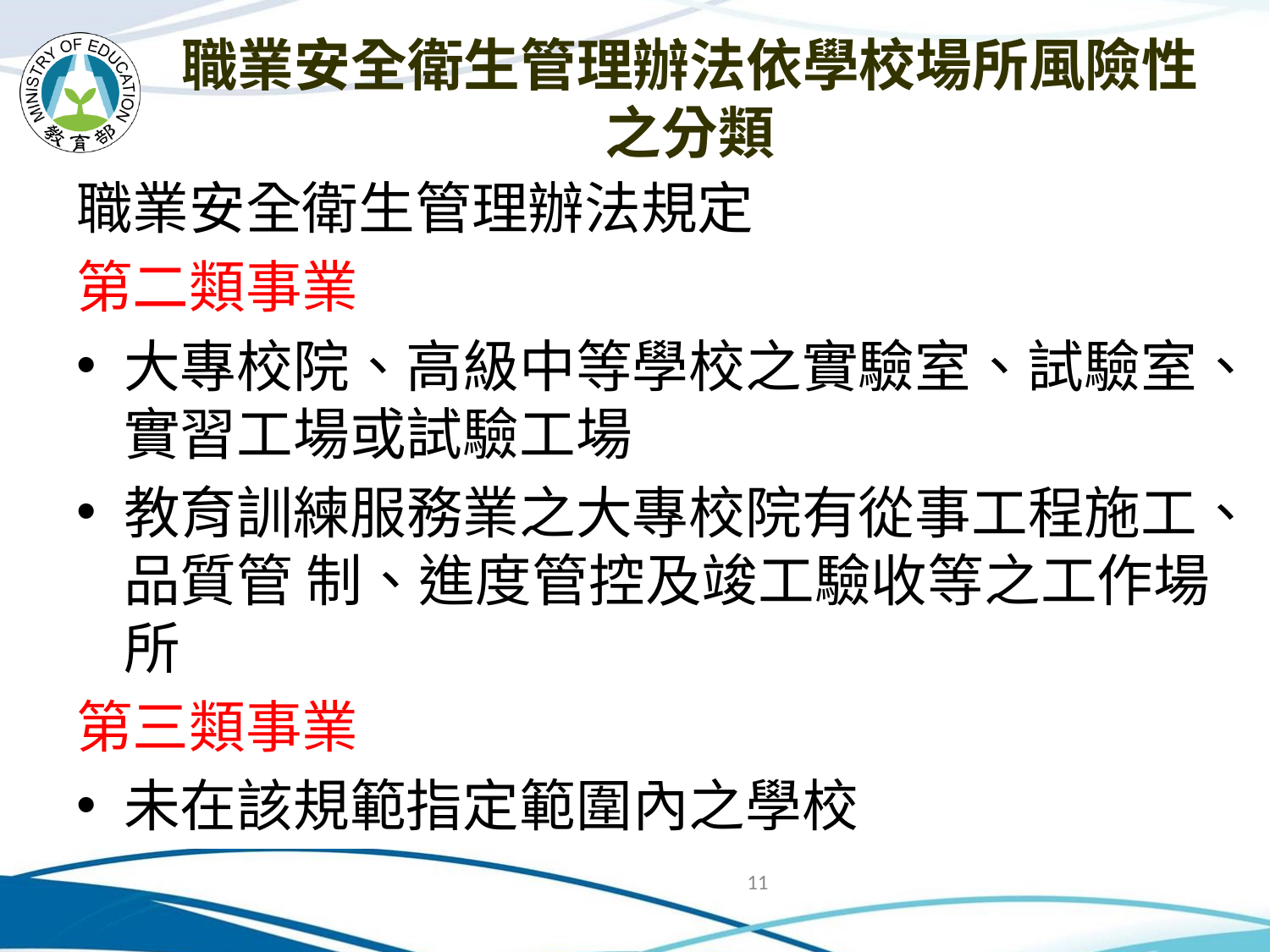

# 職業安全衛生管理辦法依學校場所風險性之分類
職業安全衛生管理辦法規定
第二類事業
大專校院、高級中等學校之實驗室、試驗室、實習工場或試驗工場
教育訓練服務業之大專校院有從事工程施工、品質管 制、進度管控及竣工驗收等之工作場所
第三類事業
未在該規範指定範圍內之學校
11